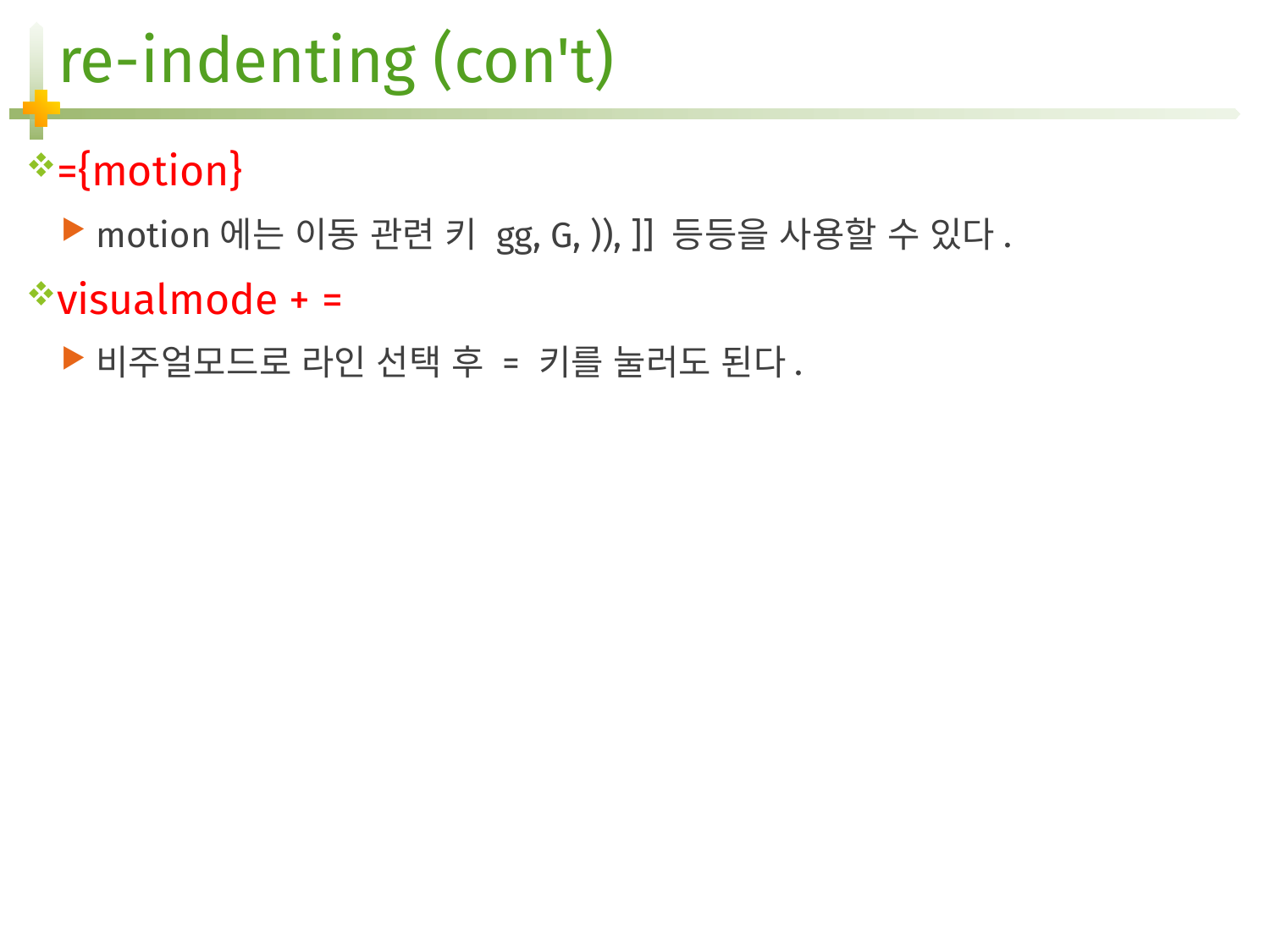

# re-indenting (con't)
={motion}
motion에는 이동 관련 키 gg, G, )), ]] 등등을 사용할 수 있다.
visualmode + =
비주얼모드로 라인 선택 후 = 키를 눌러도 된다.